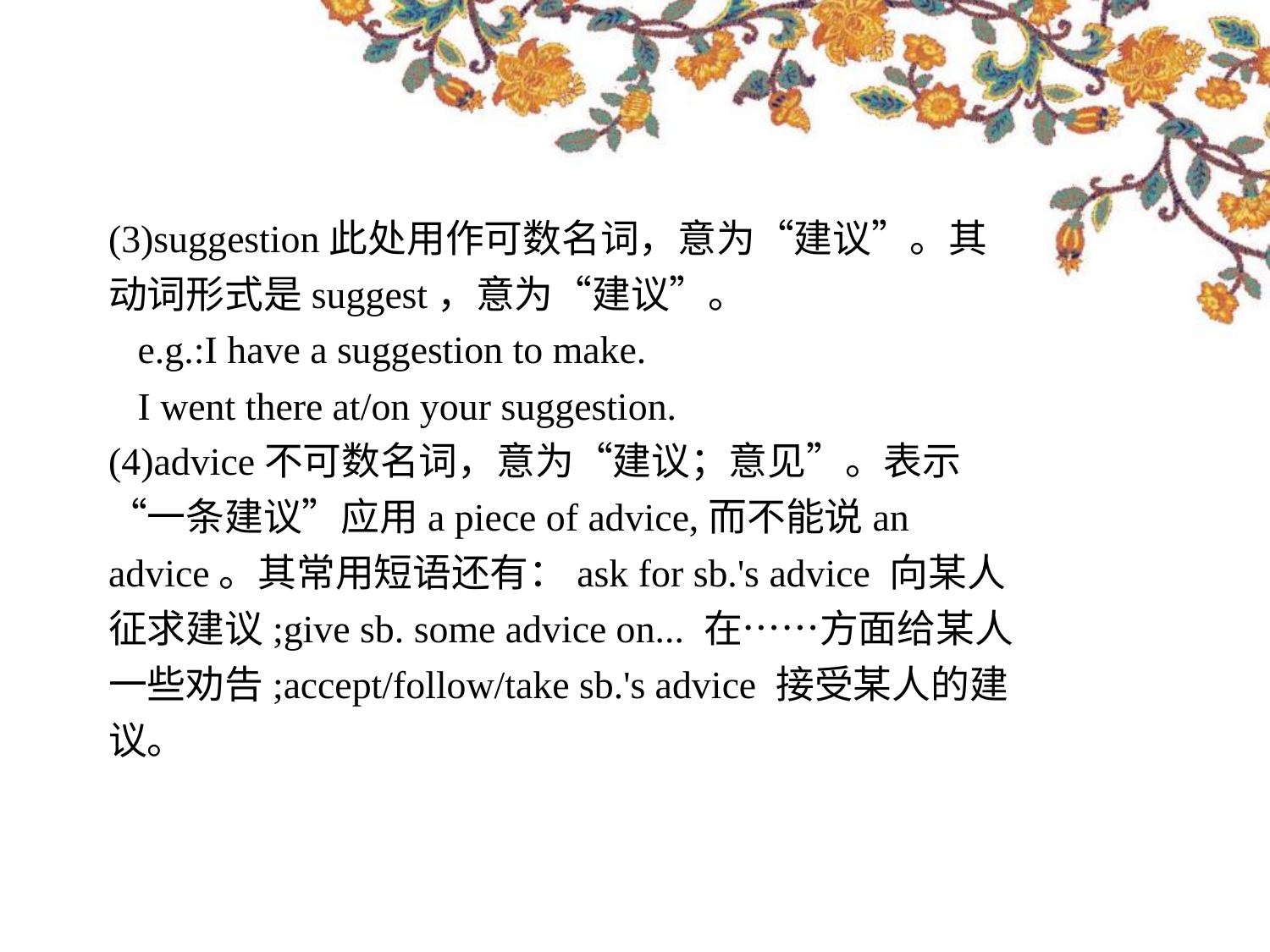

(3)suggestion此处用作可数名词，意为“建议”。其动词形式是suggest，意为“建议”。
   e.g.:I have a suggestion to make.
   I went there at/on your suggestion.
(4)advice不可数名词，意为“建议；意见”。表示“一条建议”应用a piece of advice,而不能说an advice。其常用短语还有：ask for sb.'s advice 向某人征求建议;give sb. some advice on... 在……方面给某人一些劝告;accept/follow/take sb.'s advice 接受某人的建议。